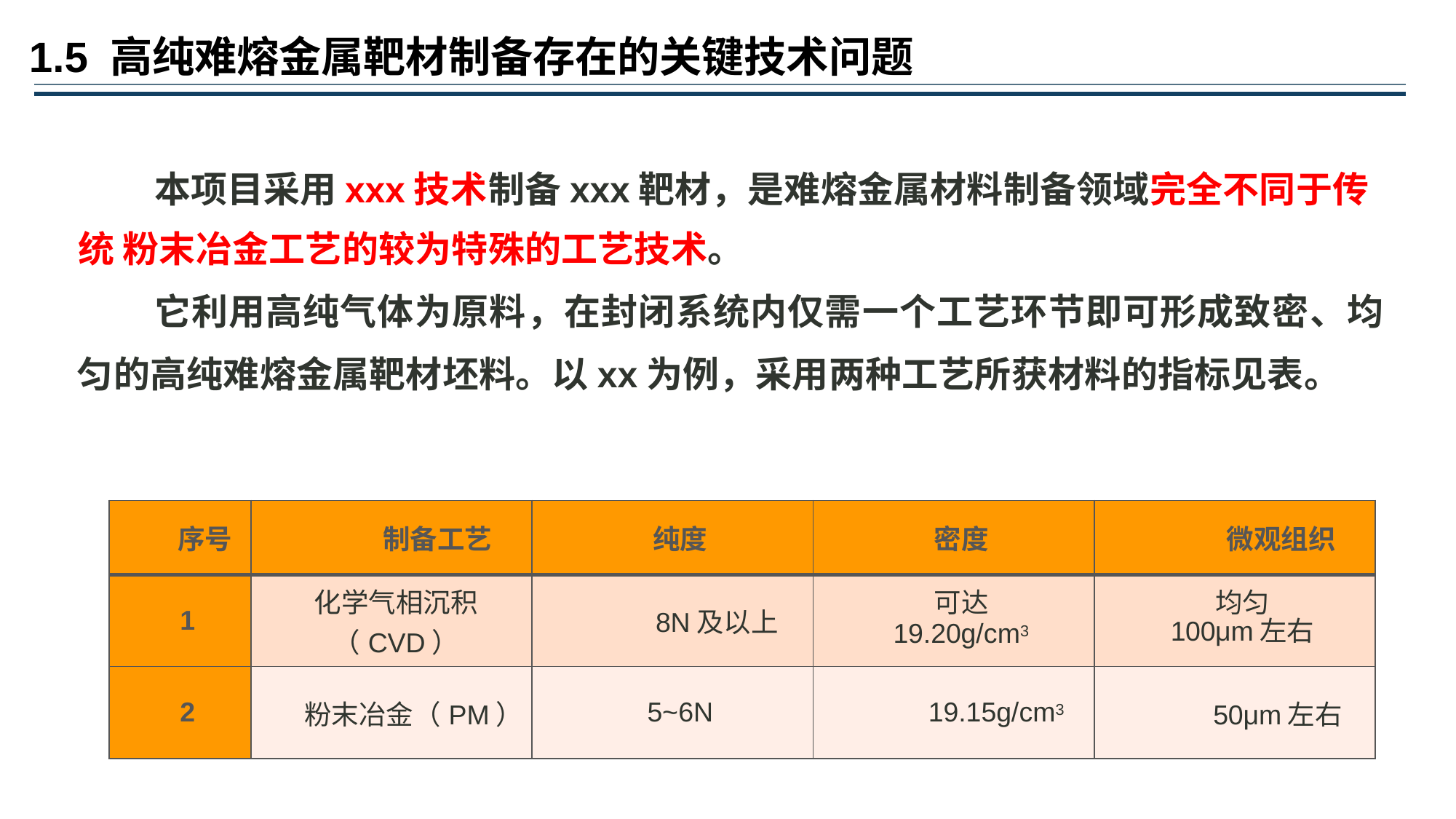

1.5 高纯难熔金属靶材制备存在的关键技术问题
本项目采用xxx技术制备xxx靶材，是难熔金属材料制备领域完全不同于传统 粉末冶金工艺的较为特殊的工艺技术。
它利用高纯气体为原料，在封闭系统内仅需一个工艺环节即可形成致密、均 匀的高纯难熔金属靶材坯料。以xx为例，采用两种工艺所获材料的指标见表。
| 序号 | 制备工艺 | 纯度 | 密度 | 微观组织 |
| --- | --- | --- | --- | --- |
| 1 | 化学气相沉积（CVD） | 8N及以上 | 可达 19.20g/cm3 | 均匀 100μm左右 |
| 2 | 粉末冶金（PM） | 5~6N | 19.15g/cm3 | 50μm左右 |